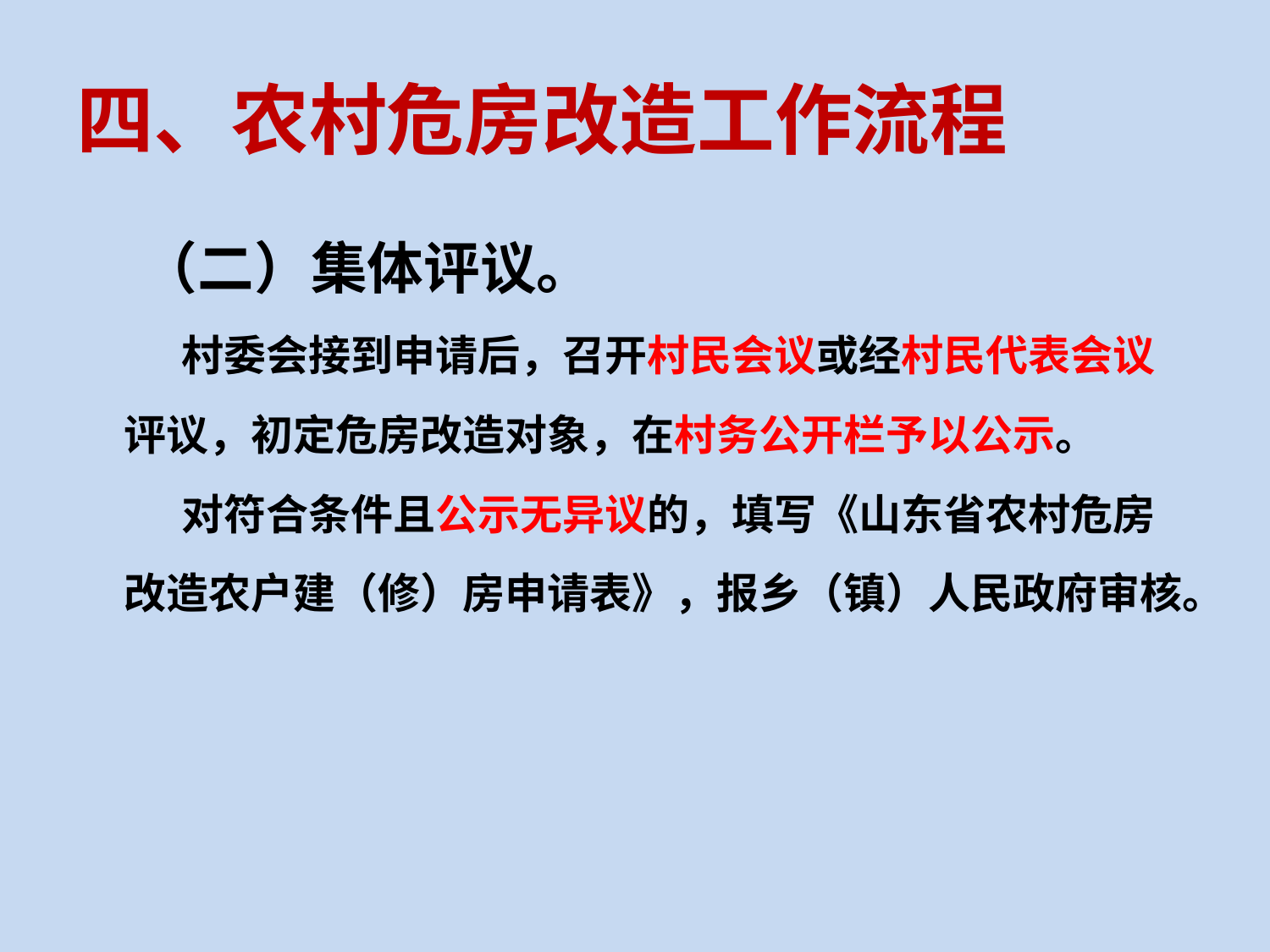

# 四、农村危房改造工作流程
    （二）集体评议。
          村委会接到申请后，召开村民会议或经村民代表会议评议，初定危房改造对象，在村务公开栏予以公示。
          对符合条件且公示无异议的，填写《山东省农村危房改造农户建（修）房申请表》，报乡（镇）人民政府审核。